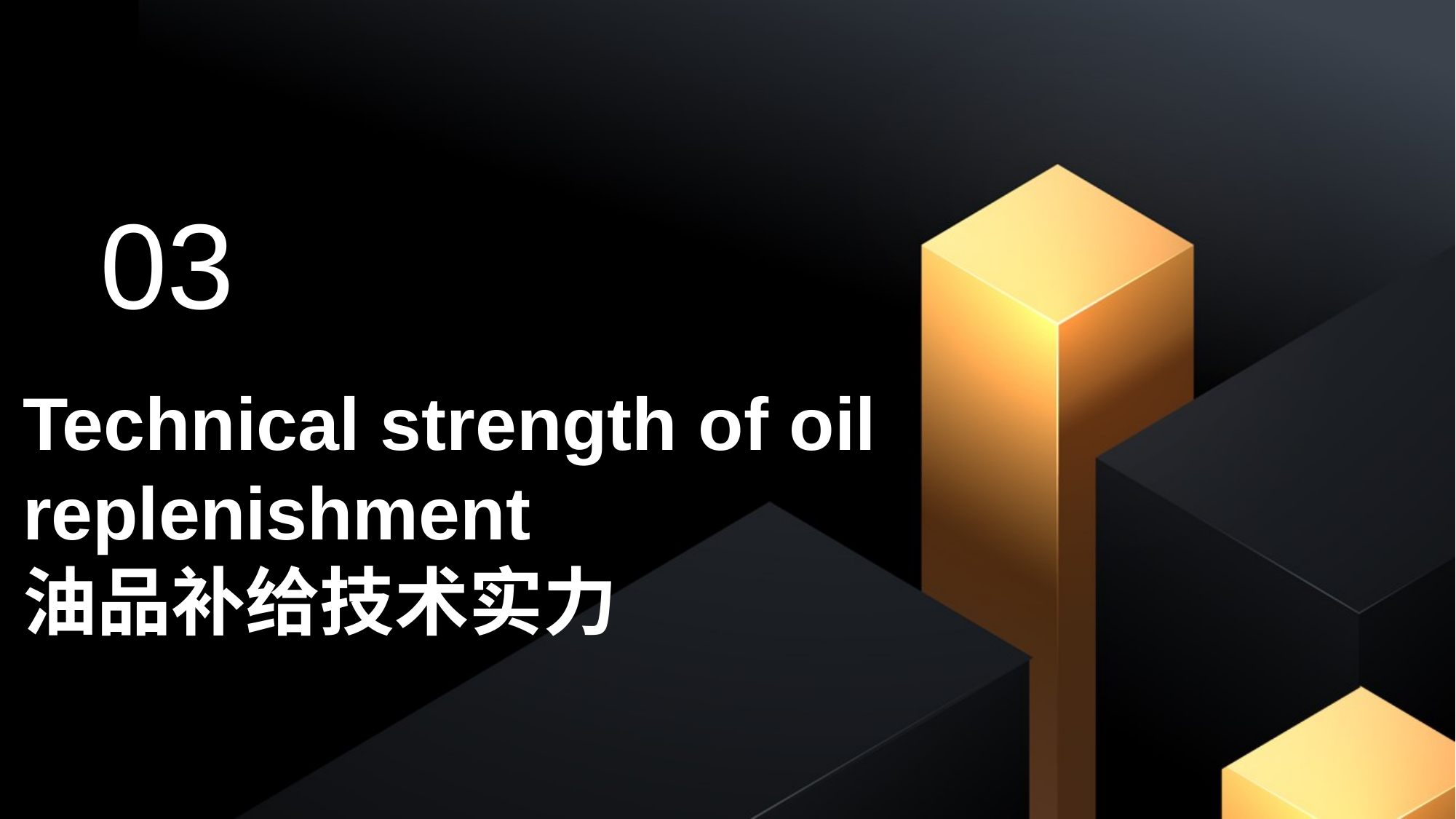

03
# Technical strength of oil replenishment 油品补给技术实力